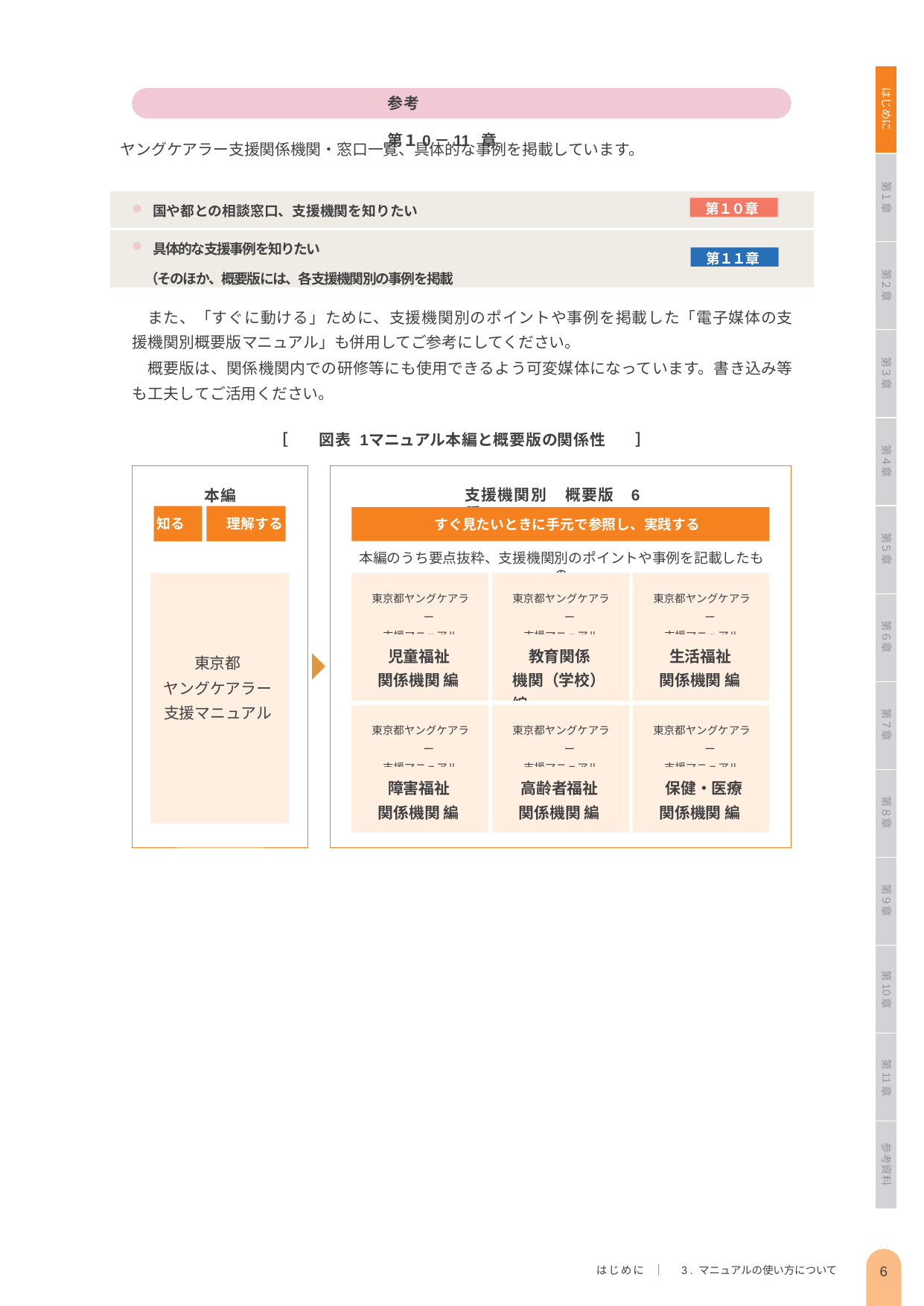

はじめに

参考	第１0－11 章
ヤングケアラー支援関係機関・窓口一覧、具体的な事例を掲載しています。

第１章
| 国や都との相談窓口、支援機関を知りたい |
| --- |
| 具体的な支援事例を知りたい 　（そのほか、概要版には、各支援機関別の事例を掲載 |
第１０章

第１１章
第２章
また、「すぐに動ける」ために、支援機関別のポイントや事例を掲載した「電子媒体の支援機関別概要版マニュアル」も併用してご参考にしてください。
概要版は、関係機関内での研修等にも使用できるよう可変媒体になっています。書き込み等も工夫してご活用ください。

第３章

［　　図表 1	マニュアル本編と概要版の関係性　　］
第４章

本編

支援機関別	概要版	6種

知る　　　理解する
すぐ見たいときに手元で参照し、実践する
第５章
本編のうち要点抜粋、支援機関別のポイントや事例を記載したもの
東京都
ヤングケアラー
支援マニュアル
| 東京都ヤングケアラー 支援マニュアル | 東京都ヤングケアラー 支援マニュアル | 東京都ヤングケアラー 支援マニュアル |
| --- | --- | --- |
| 児童福祉関係機関 編 | 教育関係 機関（学校）編 | 生活福祉関係機関 編 |
| 東京都ヤングケアラー 支援マニュアル | 東京都ヤングケアラー 支援マニュアル | 東京都ヤングケアラー 支援マニュアル |
| 障害福祉関係機関 編 | 高齢者福祉関係機関 編 | 保健・医療 関係機関 編 |

第６章

第７章

第８章

第９章

第10章

第11章

参考資料

6
はじめに  ｜  3 . マニュアルの使い方について